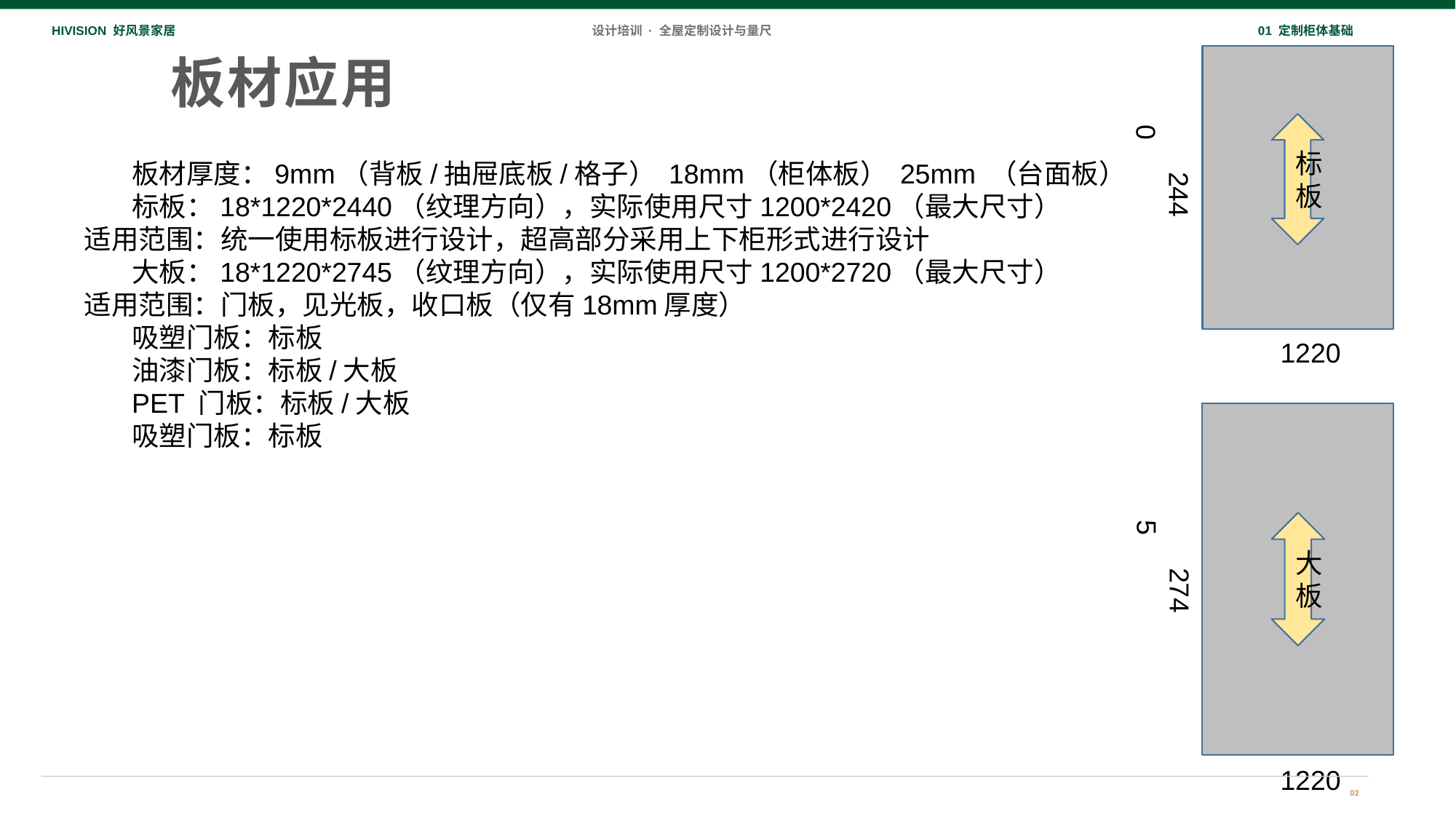

HIVISION 好风景家居
设计培训 · 全屋定制设计与量尺
01 定制柜体基础
板材应用

2440
标板
板材厚度：9mm（背板/抽屉底板/格子） 18mm（柜体板） 25mm （台面板）
标板：18*1220*2440（纹理方向），实际使用尺寸1200*2420（最大尺寸）
适用范围：统一使用标板进行设计，超高部分采用上下柜形式进行设计
大板：18*1220*2745（纹理方向），实际使用尺寸1200*2720（最大尺寸）
适用范围：门板，见光板，收口板（仅有18mm厚度）
吸塑门板：标板
油漆门板：标板/大板
PET 门板：标板/大板
吸塑门板：标板
1220

2745
大板
1220

02